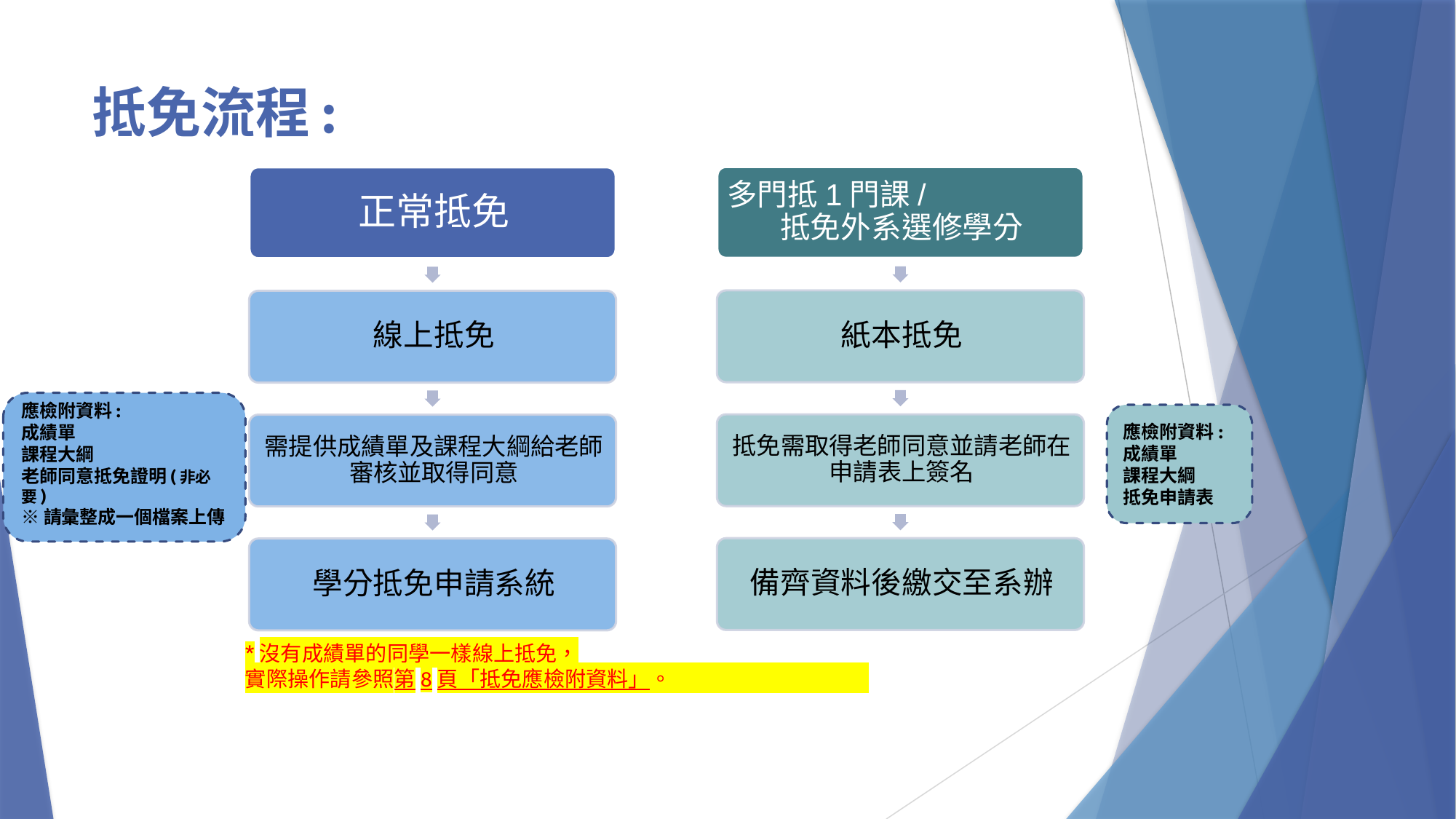

# 抵免流程:
多門抵1門課/                   抵免外系選修學分
紙本抵免
抵免需取得老師同意並請老師在申請表上簽名
備齊資料後繳交至系辦
正常抵免
線上抵免
需提供成績單及課程大綱給老師審核並取得同意
學分抵免申請系統

應檢附資料:
成績單
課程大綱
老師同意抵免證明(非必要)
※請彙整成一個檔案上傳

應檢附資料:
成績單
課程大綱
抵免申請表
*沒有成績單的同學一樣線上抵免，
實際操作請參照第8頁「抵免應檢附資料」。